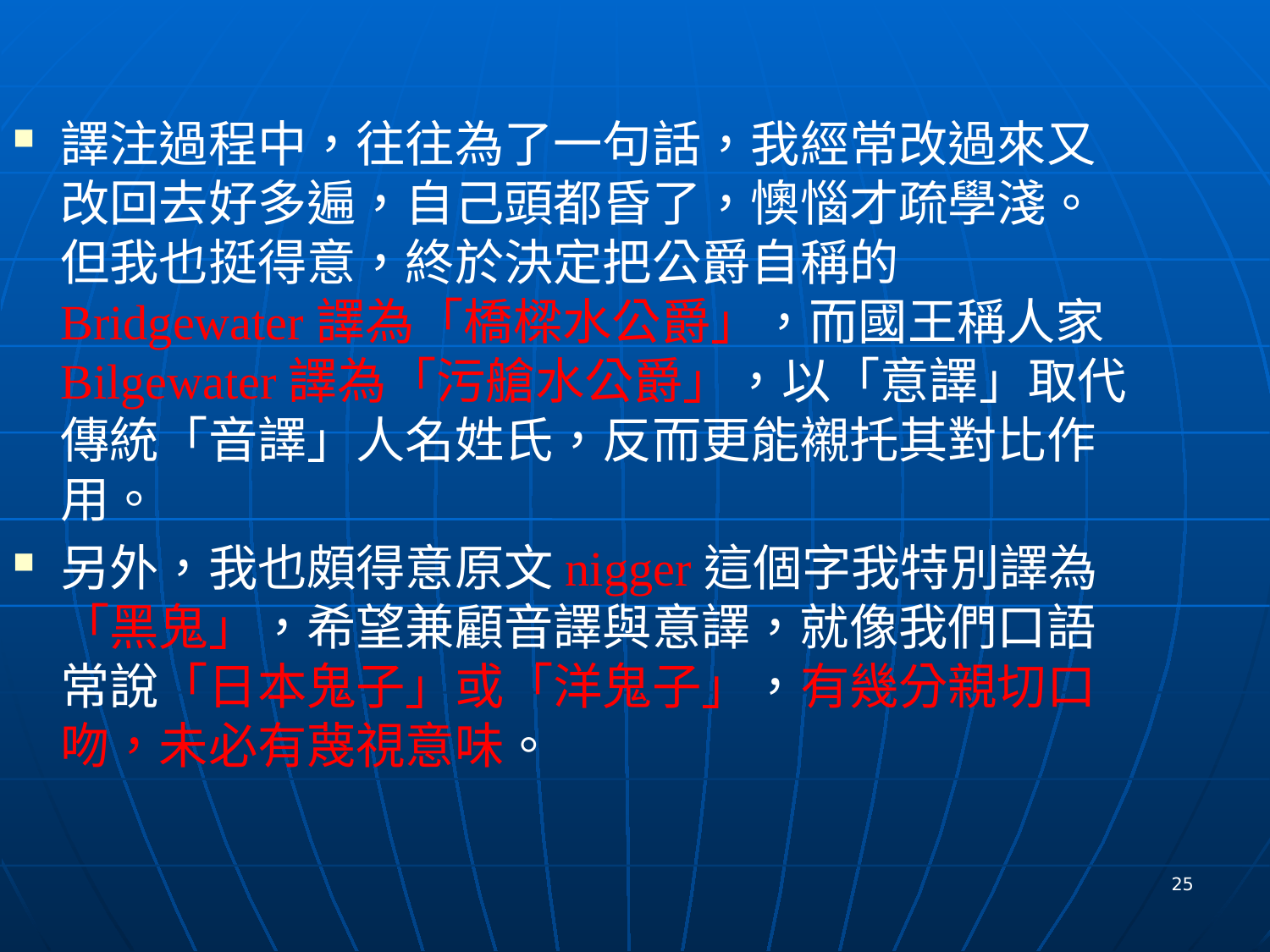

譯注過程中，往往為了一句話，我經常改過來又改回去好多遍，自己頭都昏了，懊惱才疏學淺。但我也挺得意，終於決定把公爵自稱的Bridgewater譯為「橋樑水公爵」，而國王稱人家Bilgewater譯為「污艙水公爵」，以「意譯」取代傳統「音譯」人名姓氏，反而更能襯托其對比作用。
另外，我也頗得意原文nigger這個字我特別譯為「黑鬼」，希望兼顧音譯與意譯，就像我們口語常說「日本鬼子」或「洋鬼子」，有幾分親切口吻，未必有蔑視意味。

25